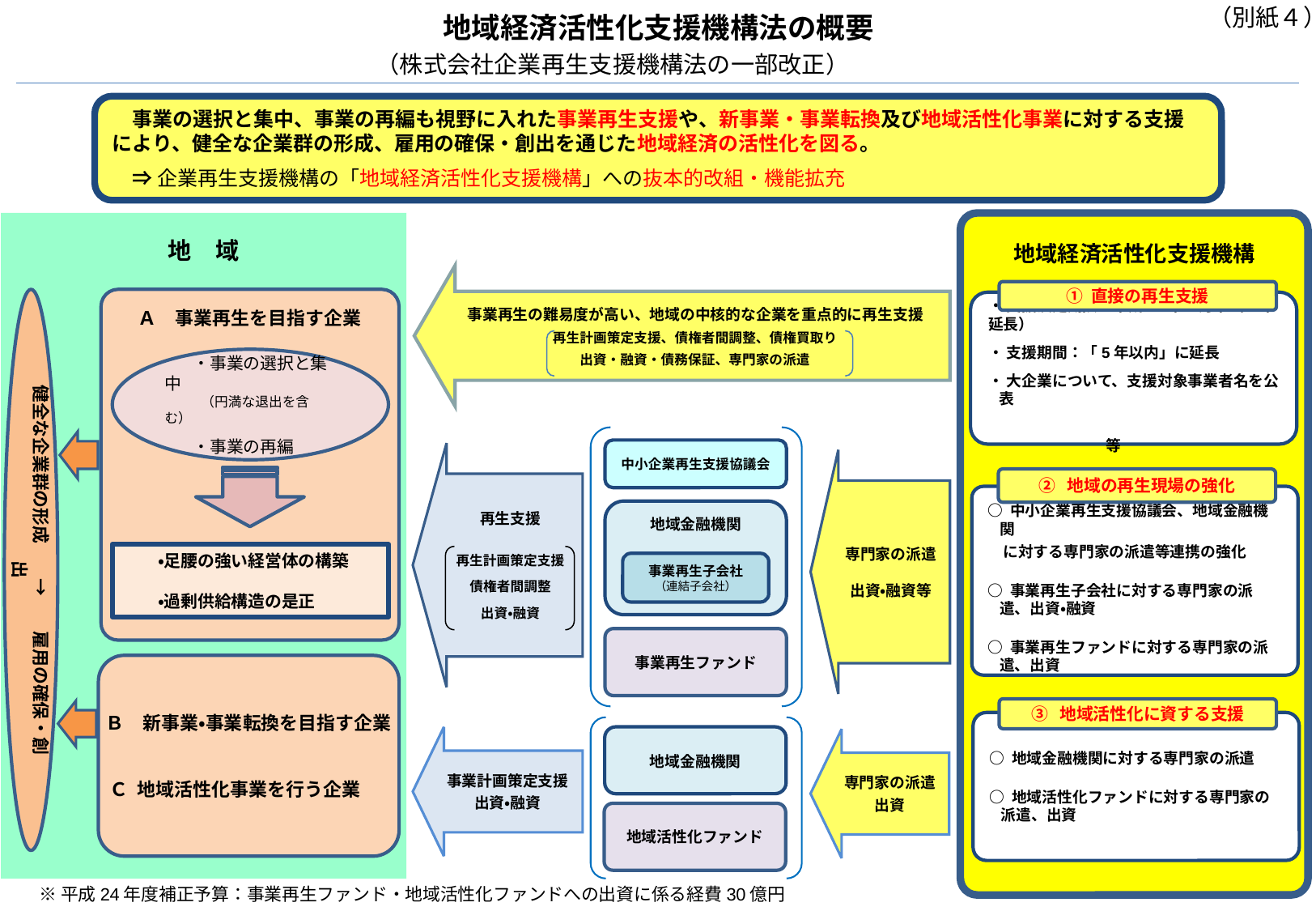

（別紙４）
地域経済活性化支援機構法の概要
（株式会社企業再生支援機構法の一部改正）
　事業の選択と集中、事業の再編も視野に入れた事業再生支援や、新事業・事業転換及び地域活性化事業に対する支援により、健全な企業群の形成、雇用の確保・創出を通じた地域経済の活性化を図る。
　⇒ 企業再生支援機構の「地域経済活性化支援機構」への抜本的改組・機能拡充

地　域

地域経済活性化支援機構
事業再生の難易度が高い、地域の中核的な企業を重点的に再生支援
再生計画策定支援、債権者間調整、債権買取り
出資・融資・債務保証、専門家の派遣
① 直接の再生支援

Ａ　事業再生を目指す企業

 　 ・事業の選択と集中
 　 　（円満な退出を含む）
  　・事業の再編

　　・足腰の強い経営体の構築

　　・過剰供給構造の是正
健全な企業群の形成　　→　　雇用の確保・創出

・ 支援決定期限：平成30年3月末（5年延長）
・ 支援期間：「5年以内」に延長
・ 大企業について、支援対象事業者名を公表
　　　　　　　　　　　　　　　　　　　　　　　　　　等

中小企業再生支援協議会

地域金融機関
事業再生子会社
（連結子会社）
事業再生ファンド

再生支援

再生計画策定支援
債権者間調整
出資・融資

専門家の派遣

出資・融資等
②  地域の再生現場の強化

○ 中小企業再生支援協議会、地域金融機関
　に対する専門家の派遣等連携の強化
○ 事業再生子会社に対する専門家の派遣、出資・融資
○ 事業再生ファンドに対する専門家の派遣、出資
Ｂ　新事業・事業転換を目指す企業

Ｃ  地域活性化事業を行う企業
③  地域活性化に資する支援

○ 地域金融機関に対する専門家の派遣
○ 地域活性化ファンドに対する専門家の派遣、出資

地域金融機関
事業計画策定支援

出資・融資
専門家の派遣

出資
地域活性化ファンド
※平成24年度補正予算：事業再生ファンド・地域活性化ファンドへの出資に係る経費30億円